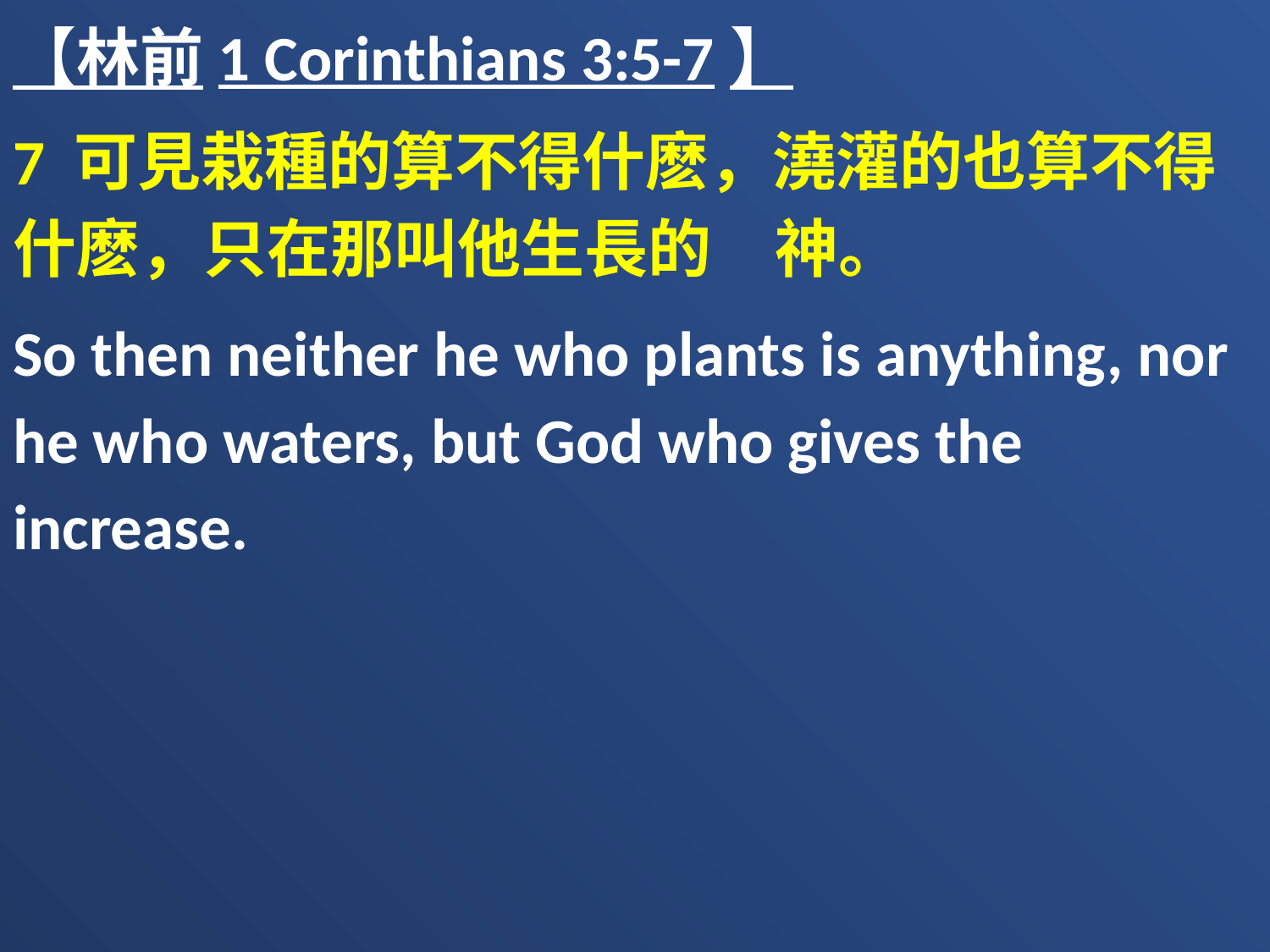

【林前1 Corinthians 3:5-7】
7 可見栽種的算不得什麽，澆灌的也算不得什麽，只在那叫他生長的　神。
So then neither he who plants is anything, nor he who waters, but God who gives the increase.